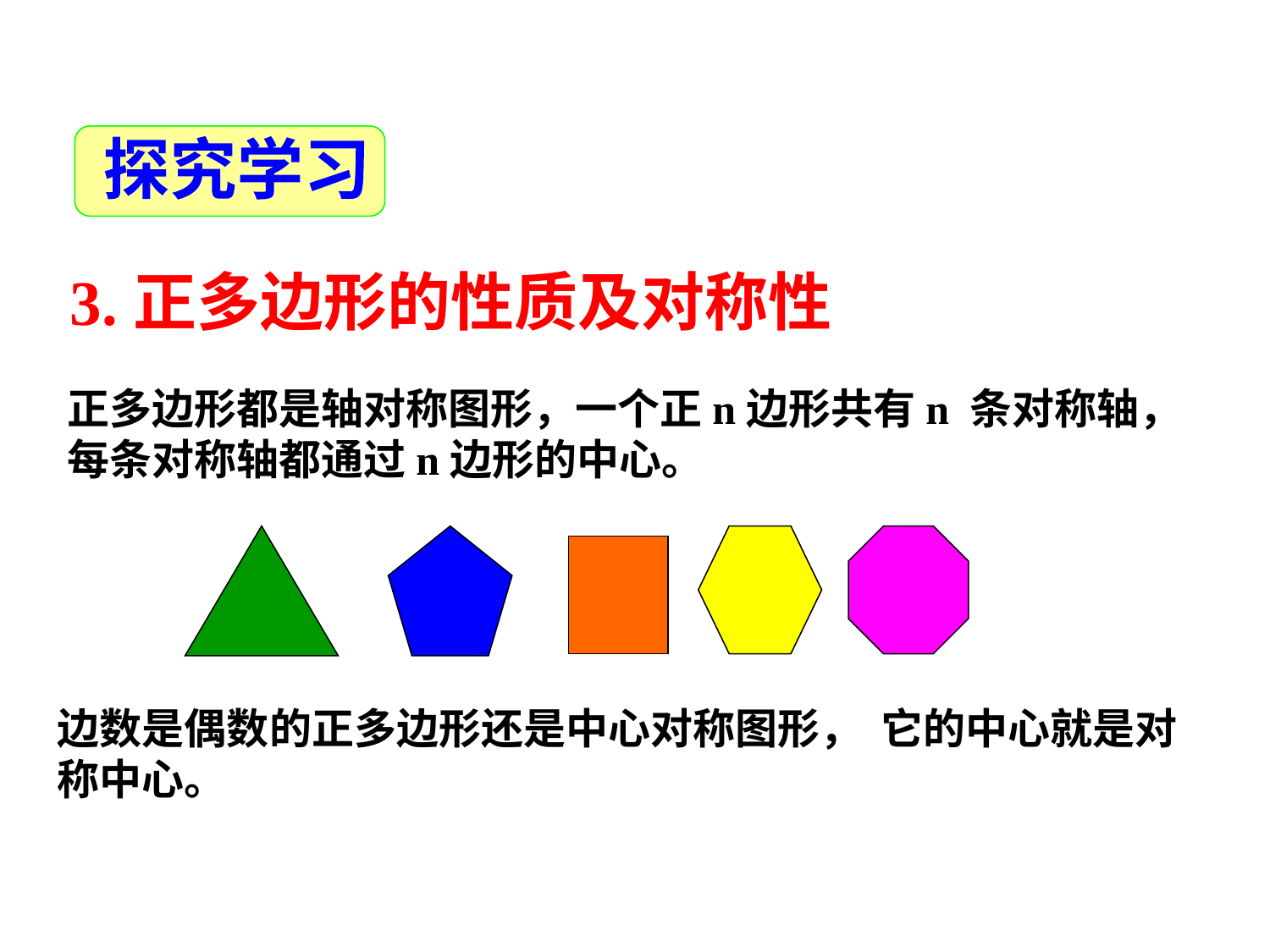

探究学习
3.正多边形的性质及对称性
正多边形都是轴对称图形，一个正n边形共有n 条对称轴，
每条对称轴都通过n边形的中心。

边数是偶数的正多边形还是中心对称图形，  它的中心就是对称中心。